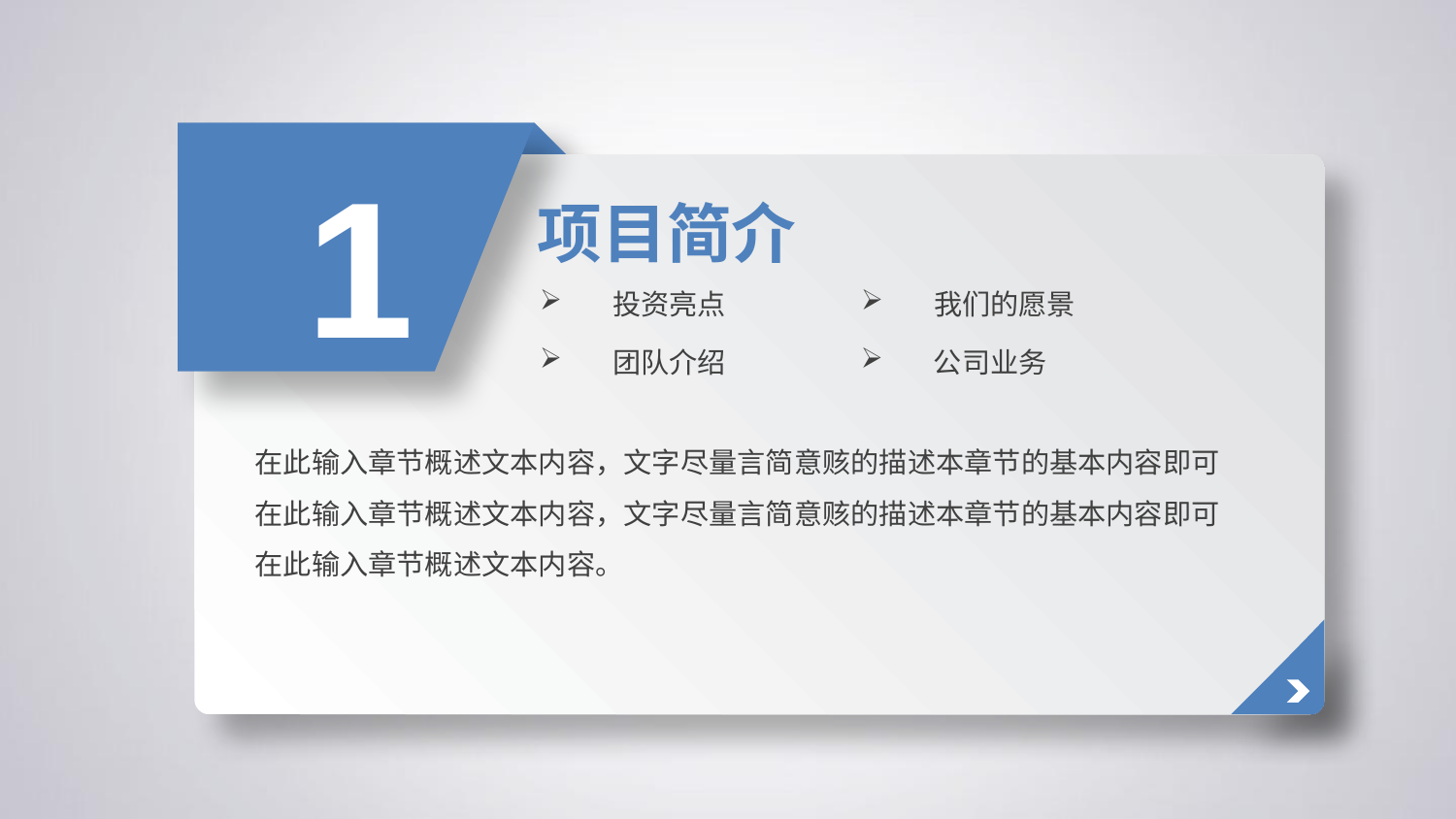

1

项目简介
投资亮点
我们的愿景
团队介绍
公司业务
在此输入章节概述文本内容，文字尽量言简意赅的描述本章节的基本内容即可在此输入章节概述文本内容，文字尽量言简意赅的描述本章节的基本内容即可在此输入章节概述文本内容。